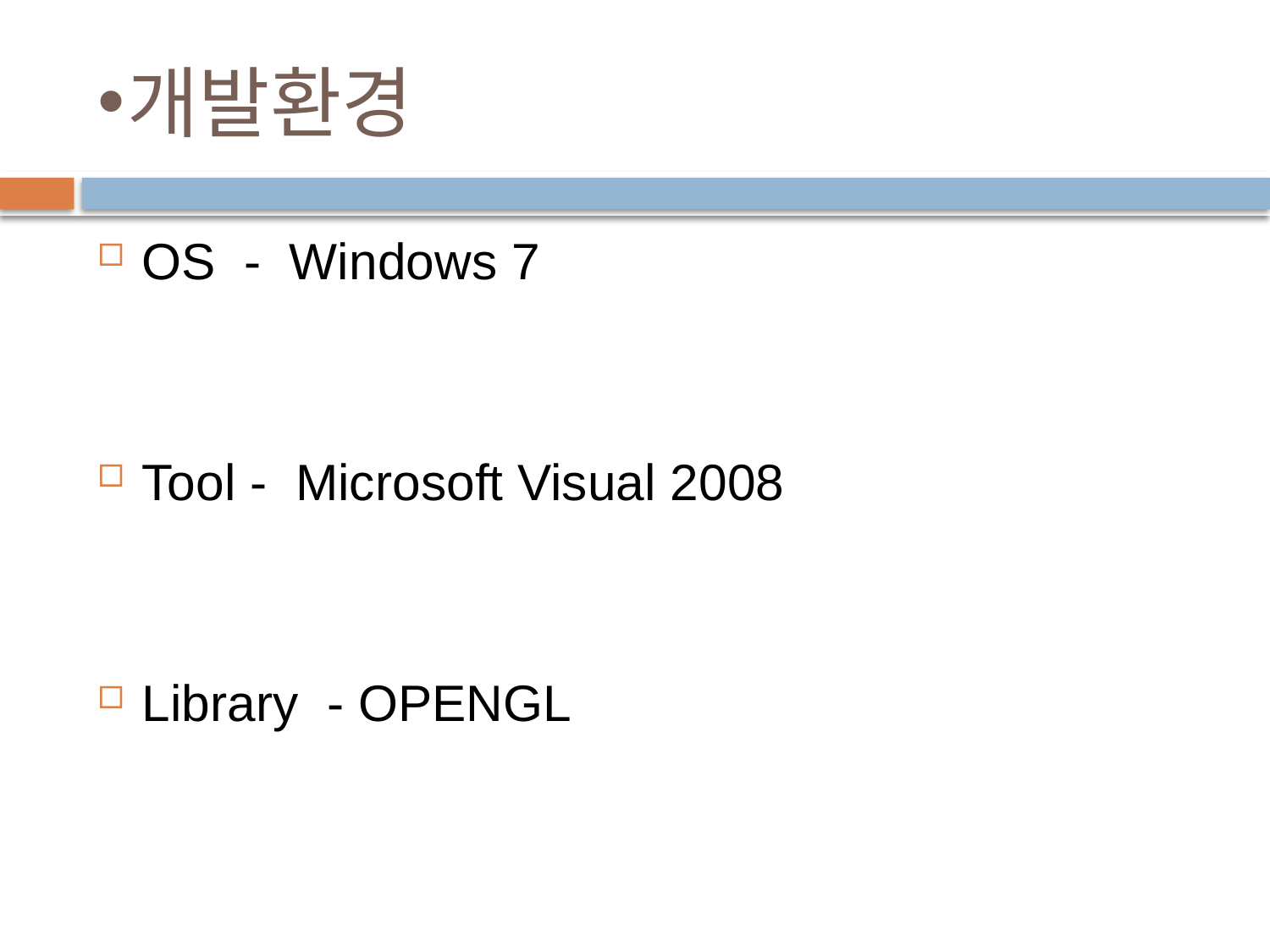

# 개발환경
OS  -  Windows 7

Tool -  Microsoft Visual 2008

Library  - OPENGL